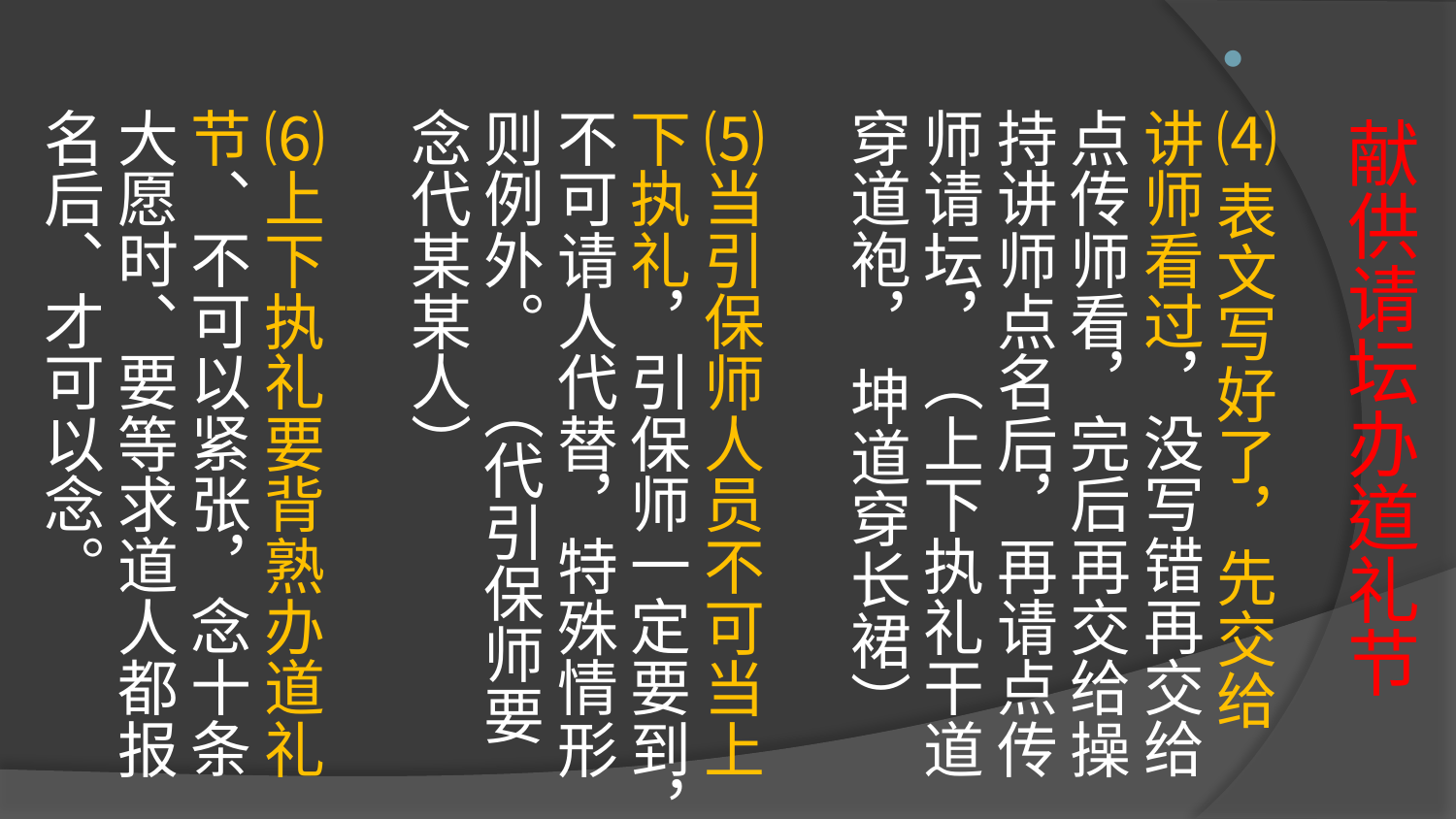

# 献供请坛办道礼节
⑷表文写好了，先交给讲师看过，没写错再交给点传师看，完后再交给操持讲师点名后，再请点传师请坛，（上下执礼干道穿道袍， 坤道穿长裙）
⑸当引保师人员不可当上下执礼，引保师一定要到，不可请人代替，特殊情形则例外。  （代引保师要念代某某人）
⑹上下执礼要背熟办道礼节、不可以紧张，念十条大愿时、要等求道人都报名后、才可以念。